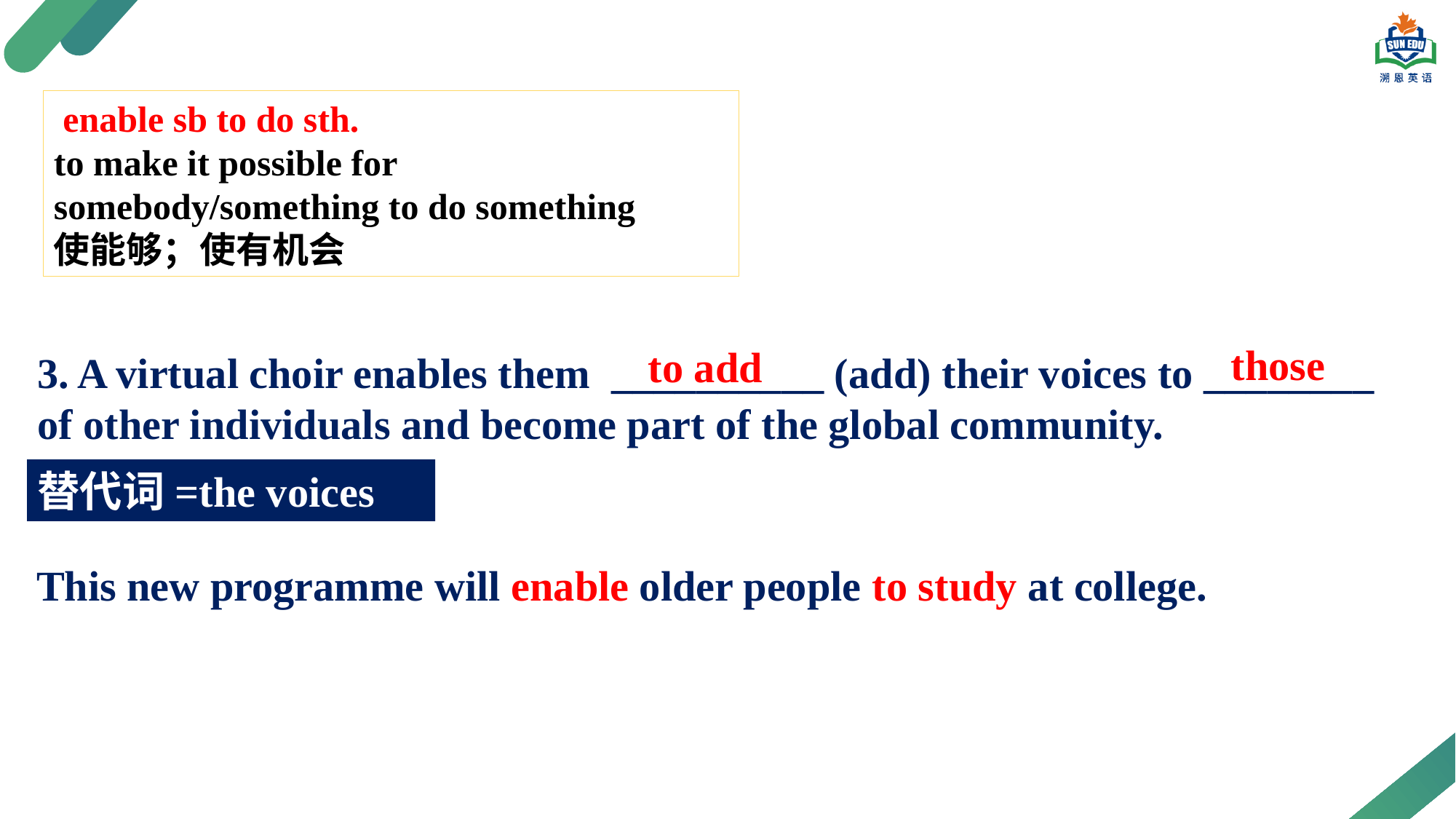

enable sb to do sth.
to make it possible for somebody/something to do something
使能够；使有机会
those
to add
3. A virtual choir enables them  __________ (add) their voices to ________ of other individuals and become part of the global community.
替代词=the voices
This new programme will enable older people to study at college.